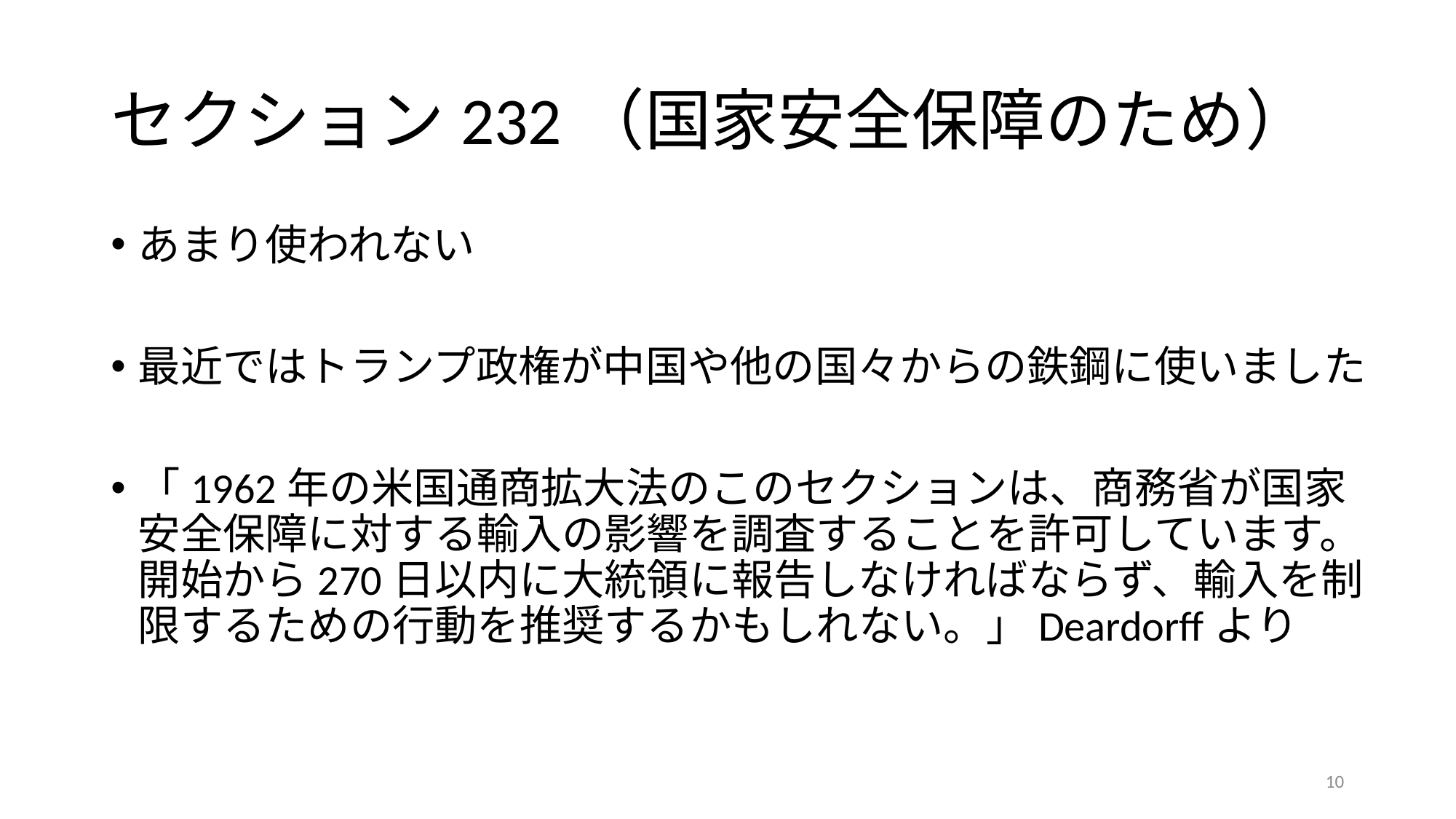

# セクション232（国家安全保障のため）
あまり使われない

最近ではトランプ政権が中国や他の国々からの鉄鋼に使いました

「1962年の米国通商拡大法のこのセクションは、商務省が国家安全保障に対する輸入の影響を調査することを許可しています。開始から270日以内に大統領に報告しなければならず、輸入を制限するための行動を推奨するかもしれない。」Deardorffより

10